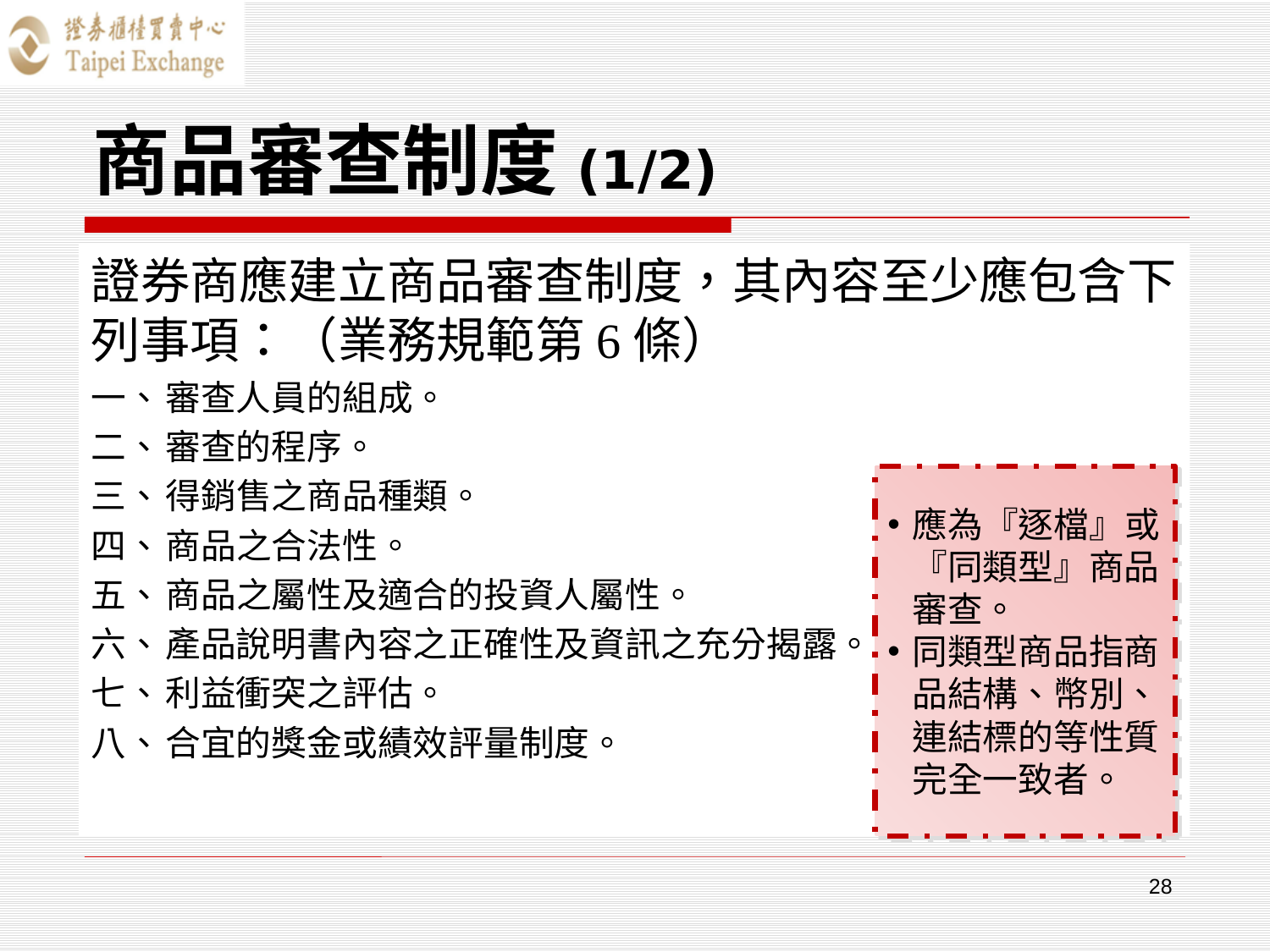

# 商品審查制度(1/2)
證券商應建立商品審查制度，其內容至少應包含下列事項：（業務規範第6條）
一、	審查人員的組成。
二、	審查的程序。
三、	得銷售之商品種類。
四、	商品之合法性。
五、	商品之屬性及適合的投資人屬性。
六、	產品說明書內容之正確性及資訊之充分揭露。
七、	利益衝突之評估。
八、	合宜的獎金或績效評量制度。
應為『逐檔』或『同類型』商品審查。
同類型商品指商品結構、幣別、連結標的等性質完全一致者。
28